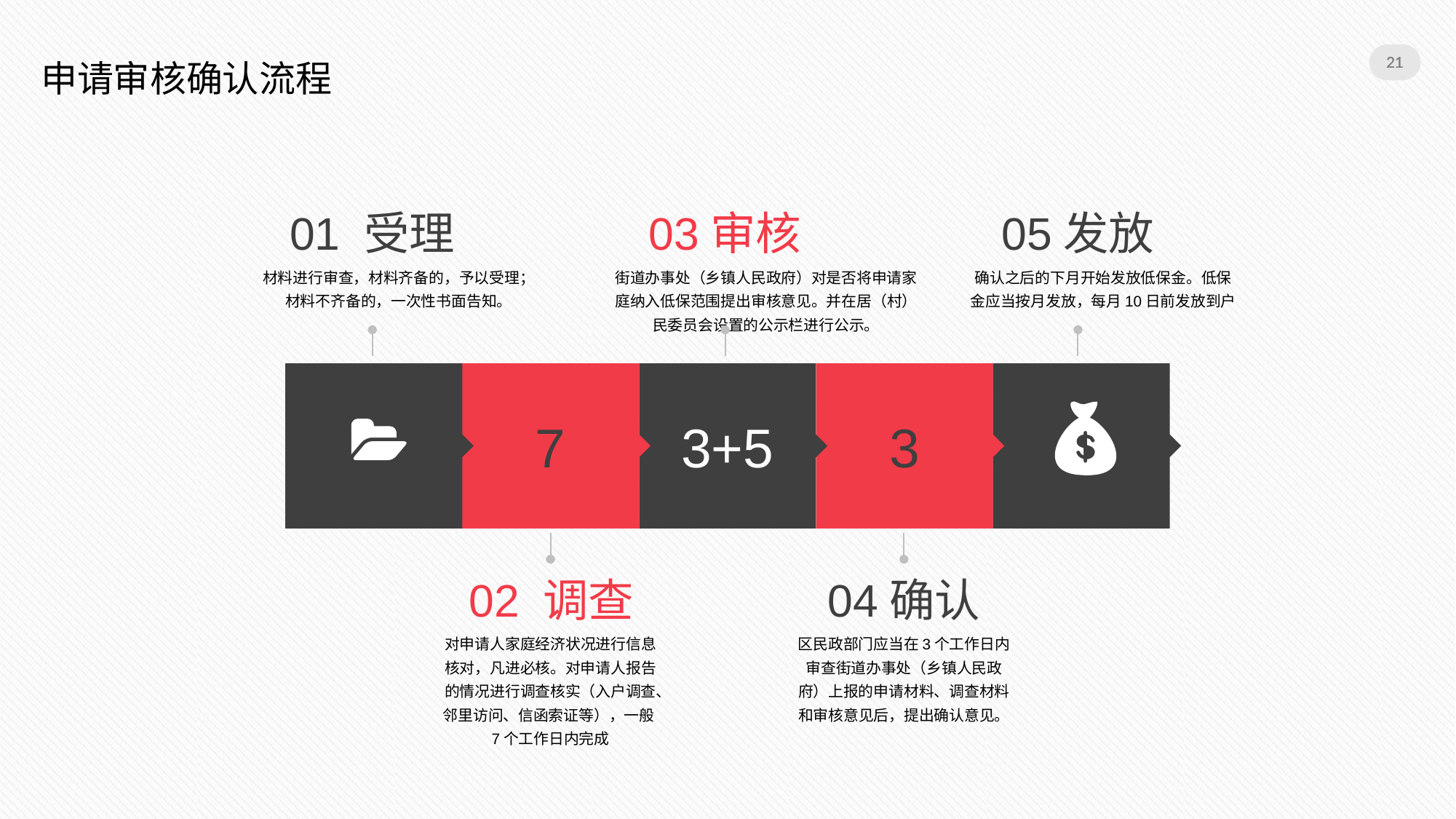

21
21
申请审核确认流程
01 受理
03审核
05发放
材料进行审查，材料齐备的，予以受理；材料不齐备的，一次性书面告知。
街道办事处（乡镇人民政府）对是否将申请家庭纳入低保范围提出审核意见。并在居（村）民委员会设置的公示栏进行公示。
确认之后的下月开始发放低保金。低保金应当按月发放，每月10日前发放到户

7
3+5
3

02 调查
04确认
对申请人家庭经济状况进行信息核对，凡进必核。对申请人报告的情况进行调查核实（入户调查、邻里访问、信函索证等），一般7个工作日内完成
区民政部门应当在3个工作日内审查街道办事处（乡镇人民政府）上报的申请材料、调查材料和审核意见后，提出确认意见。